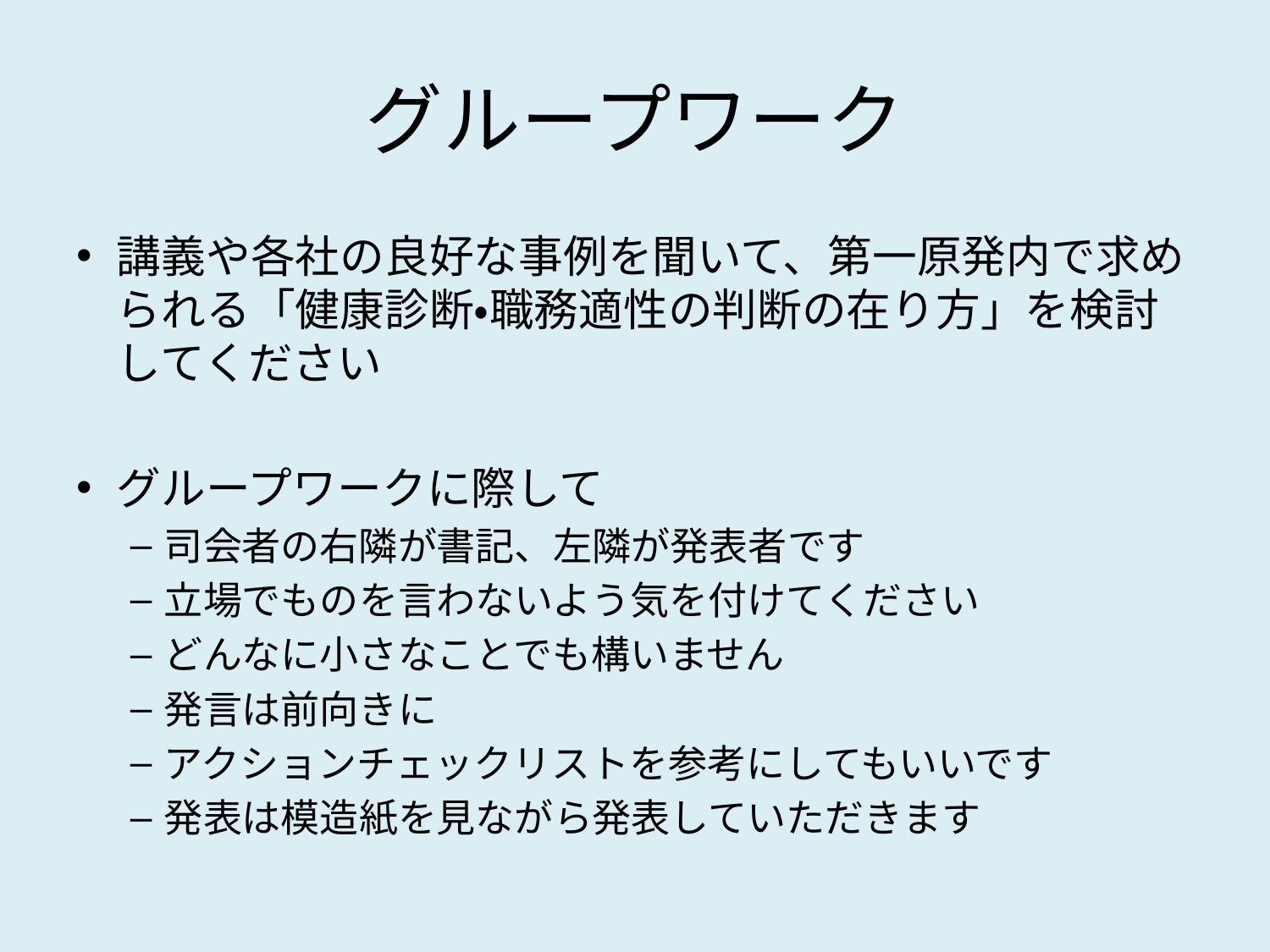

# グループワーク
講義や各社の良好な事例を聞いて、第一原発内で求められる「健康診断・職務適性の判断の在り方」を検討してください

グループワークに際して
司会者の右隣が書記、左隣が発表者です
立場でものを言わないよう気を付けてください
どんなに小さなことでも構いません
発言は前向きに
アクションチェックリストを参考にしてもいいです
発表は模造紙を見ながら発表していただきます